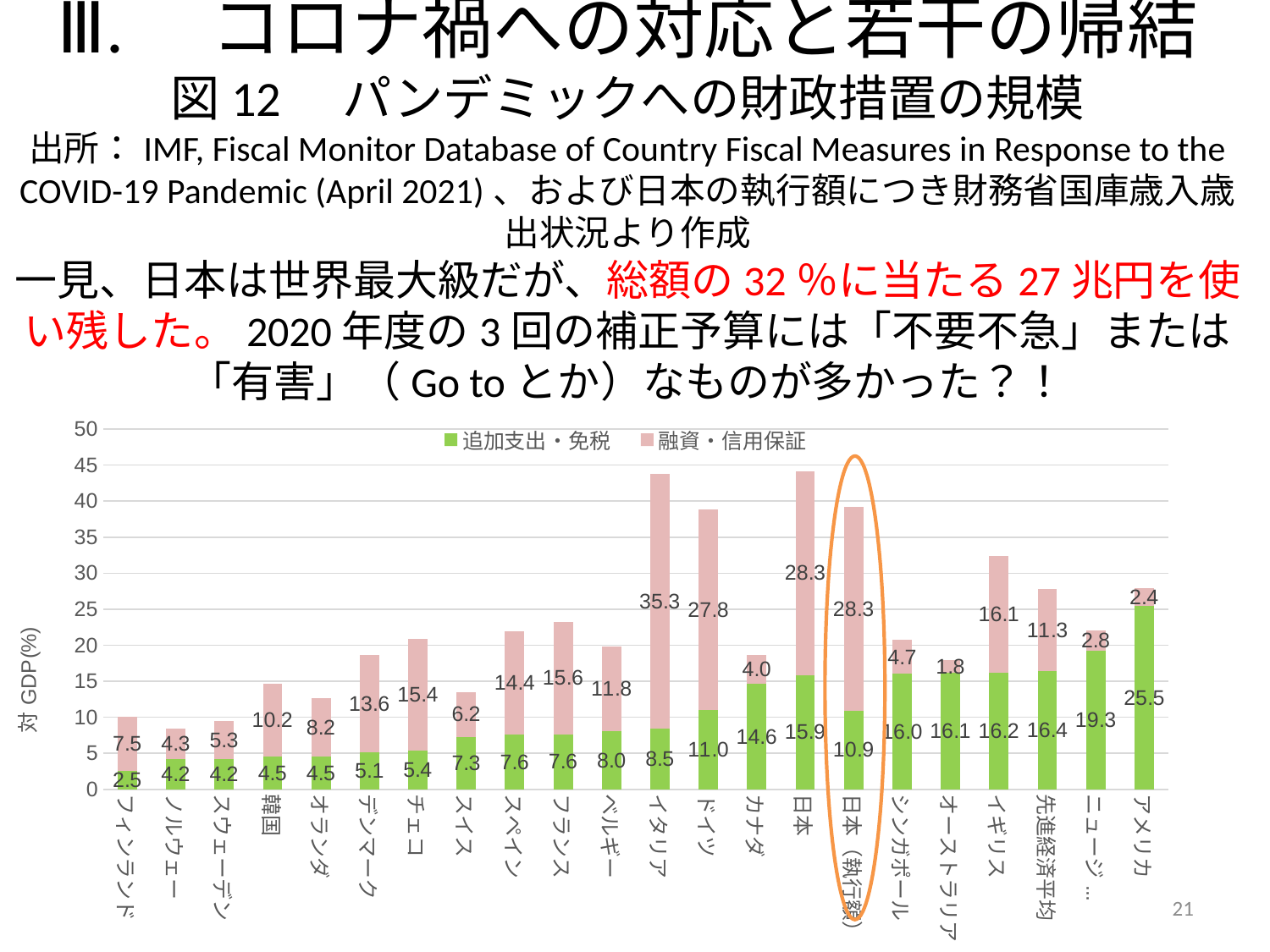

# Ⅲ.　コロナ禍への対応と若干の帰結 図12　パンデミックへの財政措置の規模 出所：IMF, Fiscal Monitor Database of Country Fiscal Measures in Response to the COVID-19 Pandemic (April 2021)、および日本の執行額につき財務省国庫歳入歳出状況より作成 一見、日本は世界最大級だが、総額の32％に当たる27兆円を使い残した。2020年度の3回の補正予算には「不要不急」または「有害」（Go toとか）なものが多かった？！

### Chart

| Category | 追加支出・免税 | 融資・信用保証 |
|---|---|---|
| フィンランド | 2.525997958959913 | 7.506304452334968 |
| ノルウェー | 4.151464352627945 | 4.25993491766098 |
| スウェーデン | 4.1805066006564005 | 5.28521051880087 |
| 韓国 | 4.505176510165565 | 10.179516474526345 |
| オランダ | 4.529974376156022 | 8.156463558175663 |
| デンマーク | 5.103214243869417 | 13.583619376592043 |
| チェコ | 5.4316135144669095 | 15.434775591372787 |
| スイス | 7.271767600976467 | 6.237931152905051 |
| スペイン | 7.589448345321685 | 14.396647785309682 |
| フランス | 7.641022983670169 | 15.611400406291638 |
| ベルギー | 8.029877371983513 | 11.811260067931427 |
| イタリア | 8.476654385609063 | 35.25380011443483 |
| ドイツ | 11.013645516666017 | 27.79820120459872 |
| カナダ | 14.64115557600266 | 4.019852445100203 |
| 日本 | 15.860601819869569 | 28.307927926457264 |
| 日本（執行額） | 10.9 | 28.3 |
| シンガポール | 16.030837191286473 | 4.6898725825572125 |
| オーストラリア | 16.131383413423077 | 1.7777028320837776 |
| イギリス | 16.232490915957346 | 16.137840823152928 |
| 先進経済平均 | 16.416951492664577 | 11.340809852312404 |
| ニュージーランド | 19.28367812094375 | 2.7792096486706375 |
| アメリカ | 25.45307233879925 | 2.4363736250612082 |
21